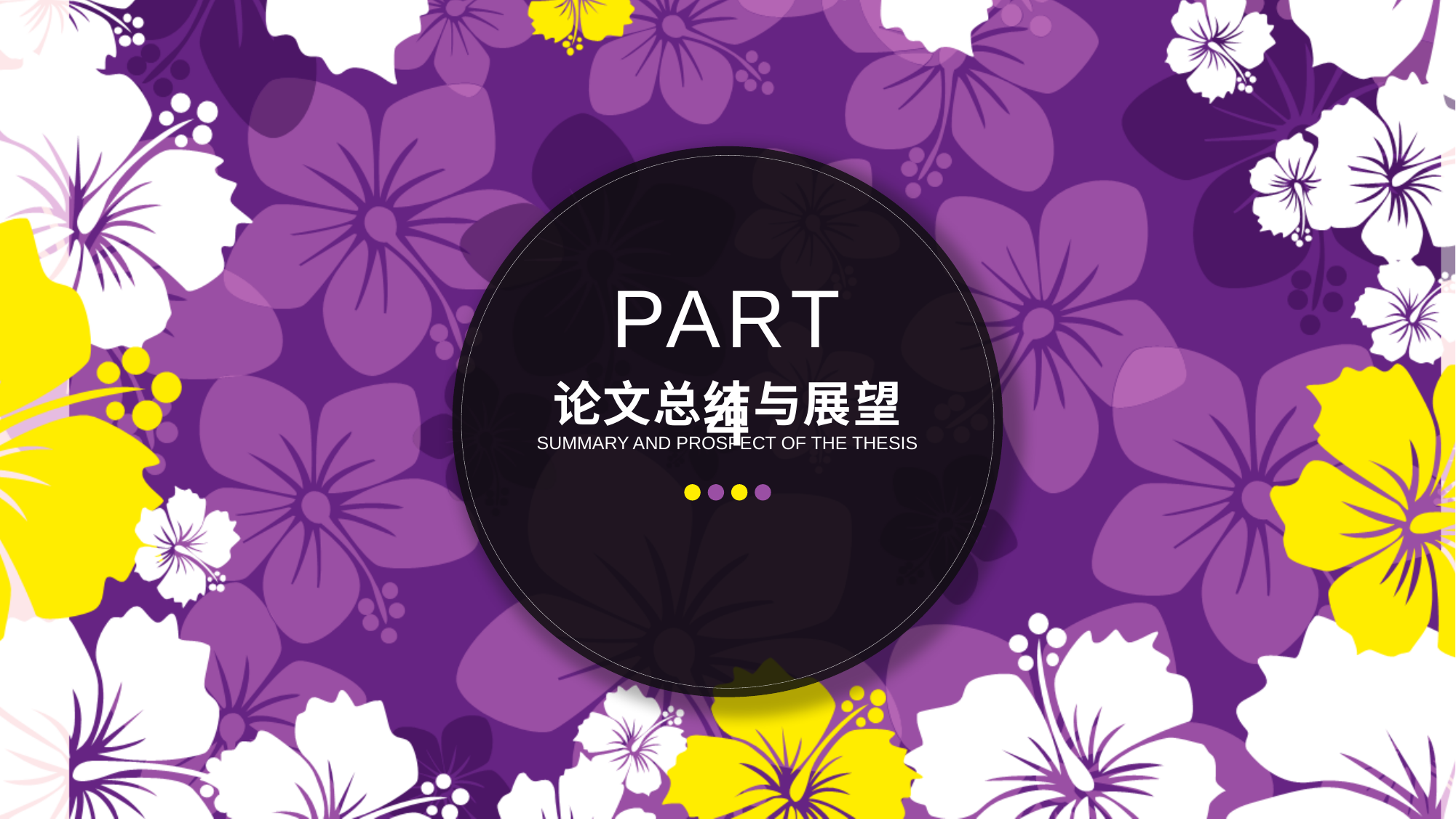

PART 4
论文总结与展望
SUMMARY AND PROSPECT OF THE THESIS